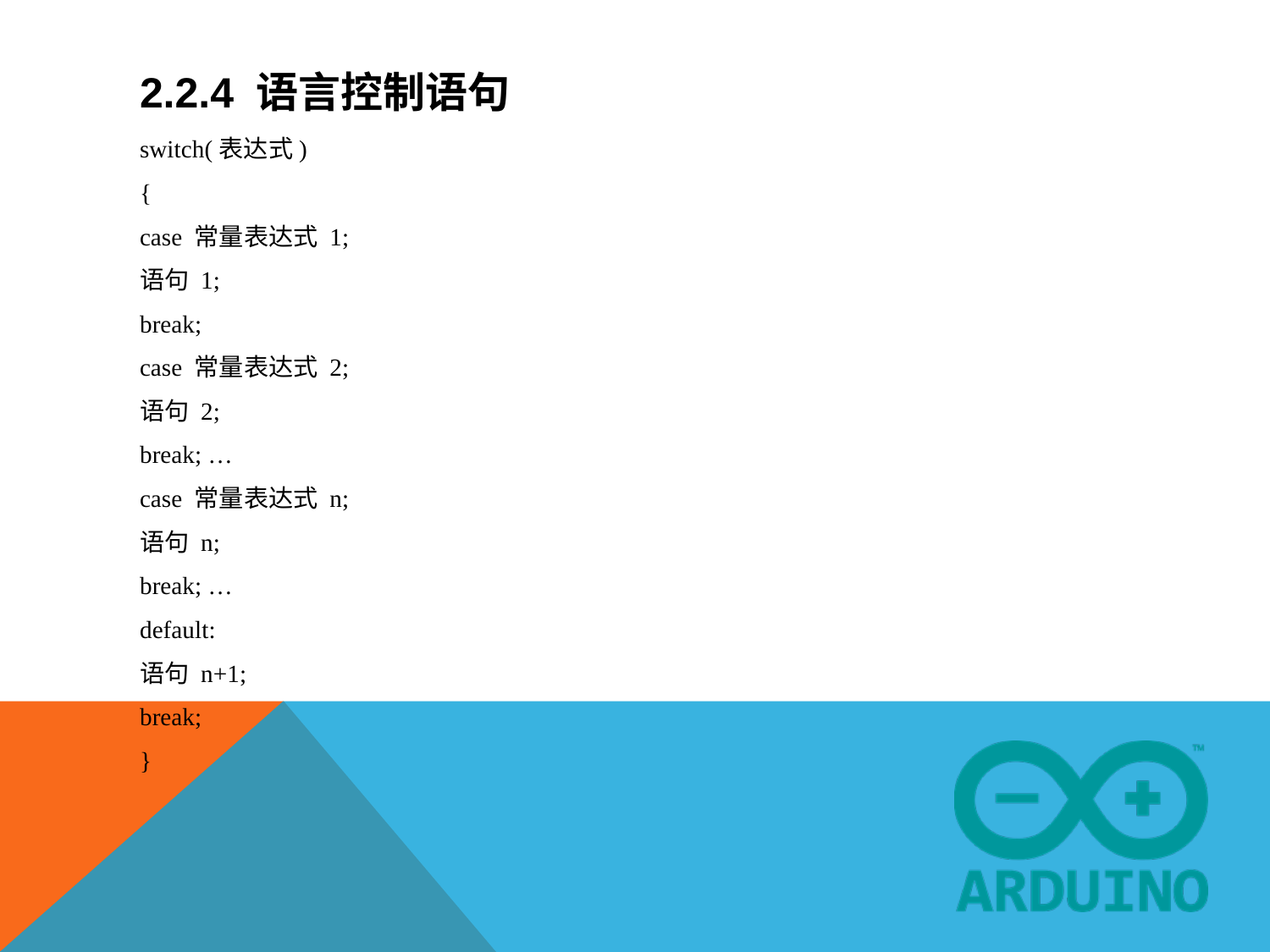

# 2.2.4 语言控制语句
switch(表达式)
{
case 常量表达式 1;
语句 1;
break;
case 常量表达式 2;
语句 2;
break; …
case 常量表达式 n;
语句 n;
break; …
default:
语句 n+1;
break;
}